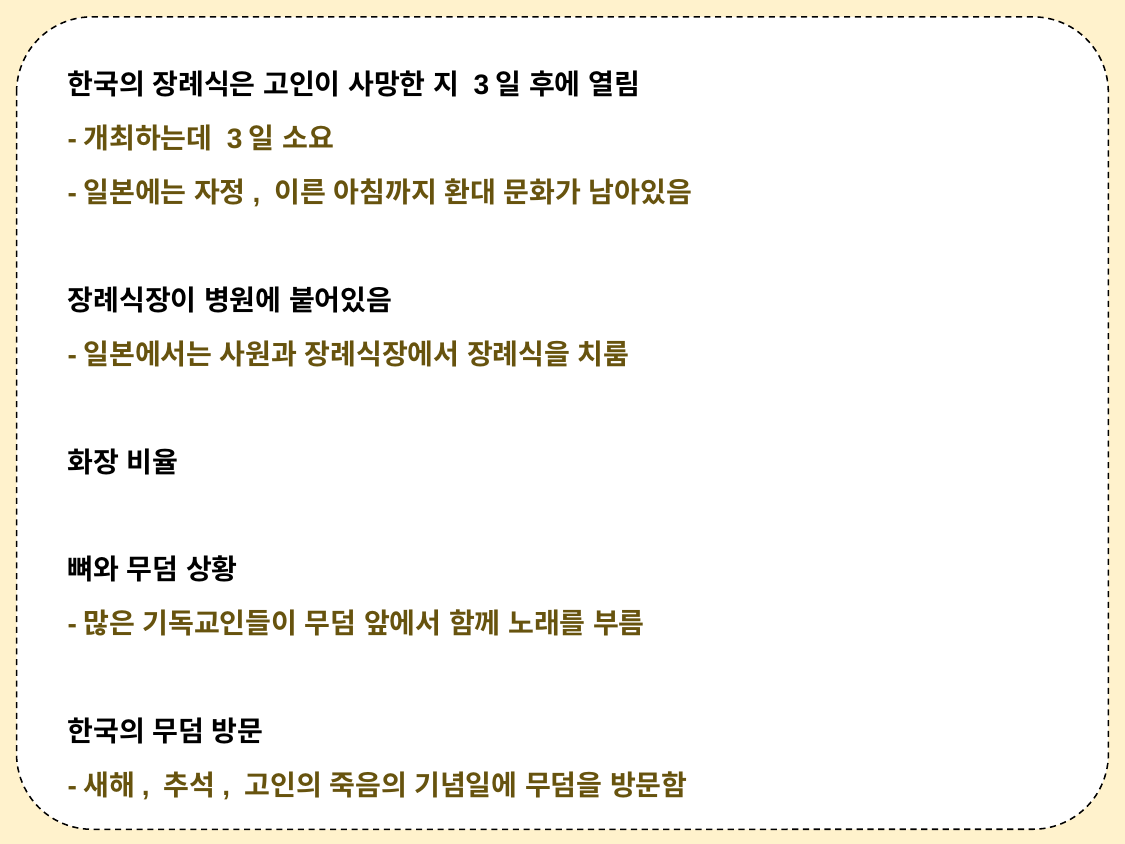

한국의 장례식은 고인이 사망한 지 3일 후에 열림
-개최하는데 3일 소요
-일본에는 자정, 이른 아침까지 환대 문화가 남아있음

장례식장이 병원에 붙어있음
-일본에서는 사원과 장례식장에서 장례식을 치룸

화장 비율

뼈와 무덤 상황
-많은 기독교인들이 무덤 앞에서 함께 노래를 부름

한국의 무덤 방문
-새해, 추석, 고인의 죽음의 기념일에 무덤을 방문함